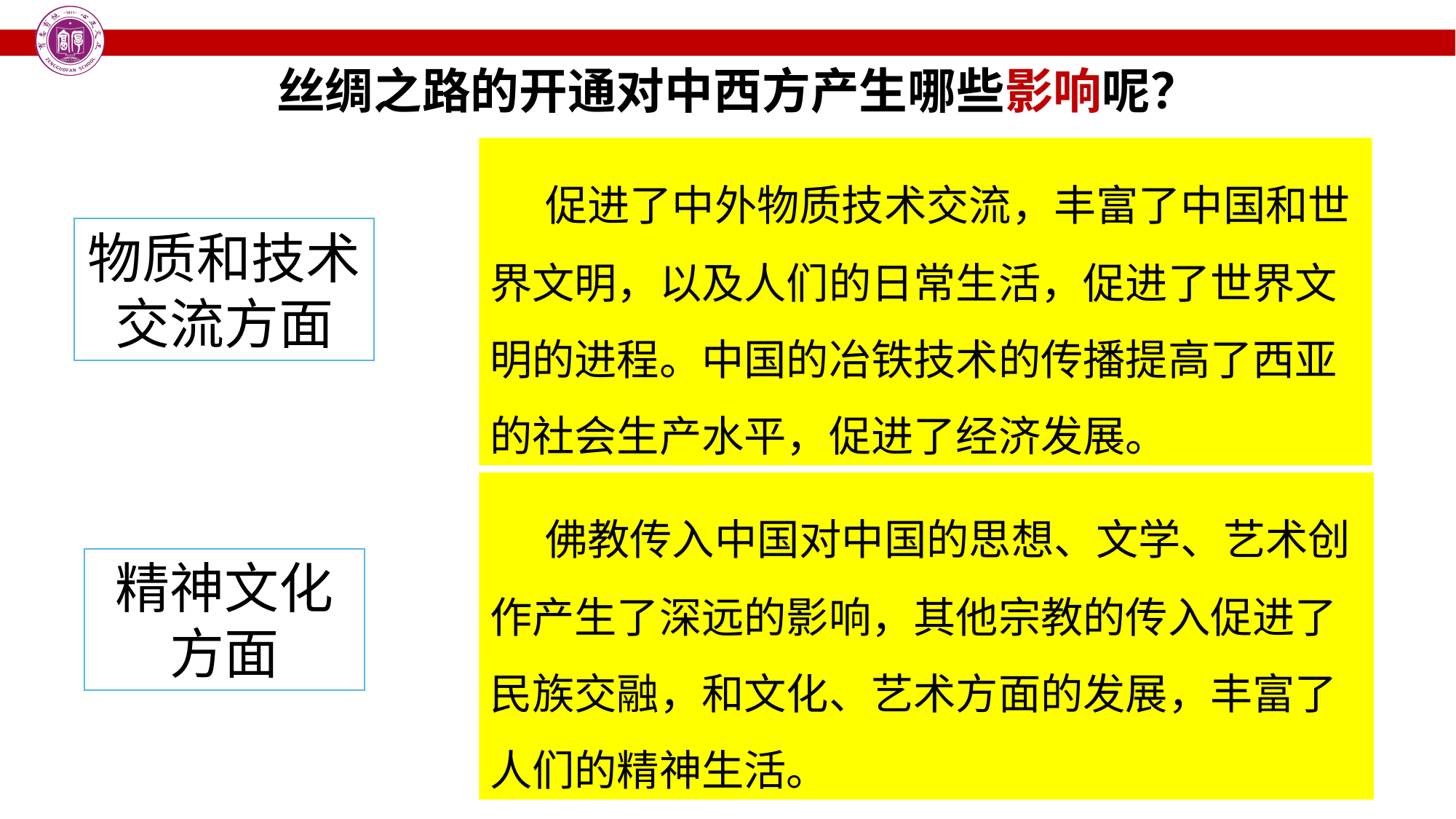

丝绸之路的开通对中西方产生哪些影响呢？
    促进了中外物质技术交流，丰富了中国和世界文明，以及人们的日常生活，促进了世界文明的进程。中国的冶铁技术的传播提高了西亚的社会生产水平，促进了经济发展。
物质和技术交流方面
    佛教传入中国对中国的思想、文学、艺术创作产生了深远的影响，其他宗教的传入促进了民族交融，和文化、艺术方面的发展，丰富了人们的精神生活。
精神文化方面